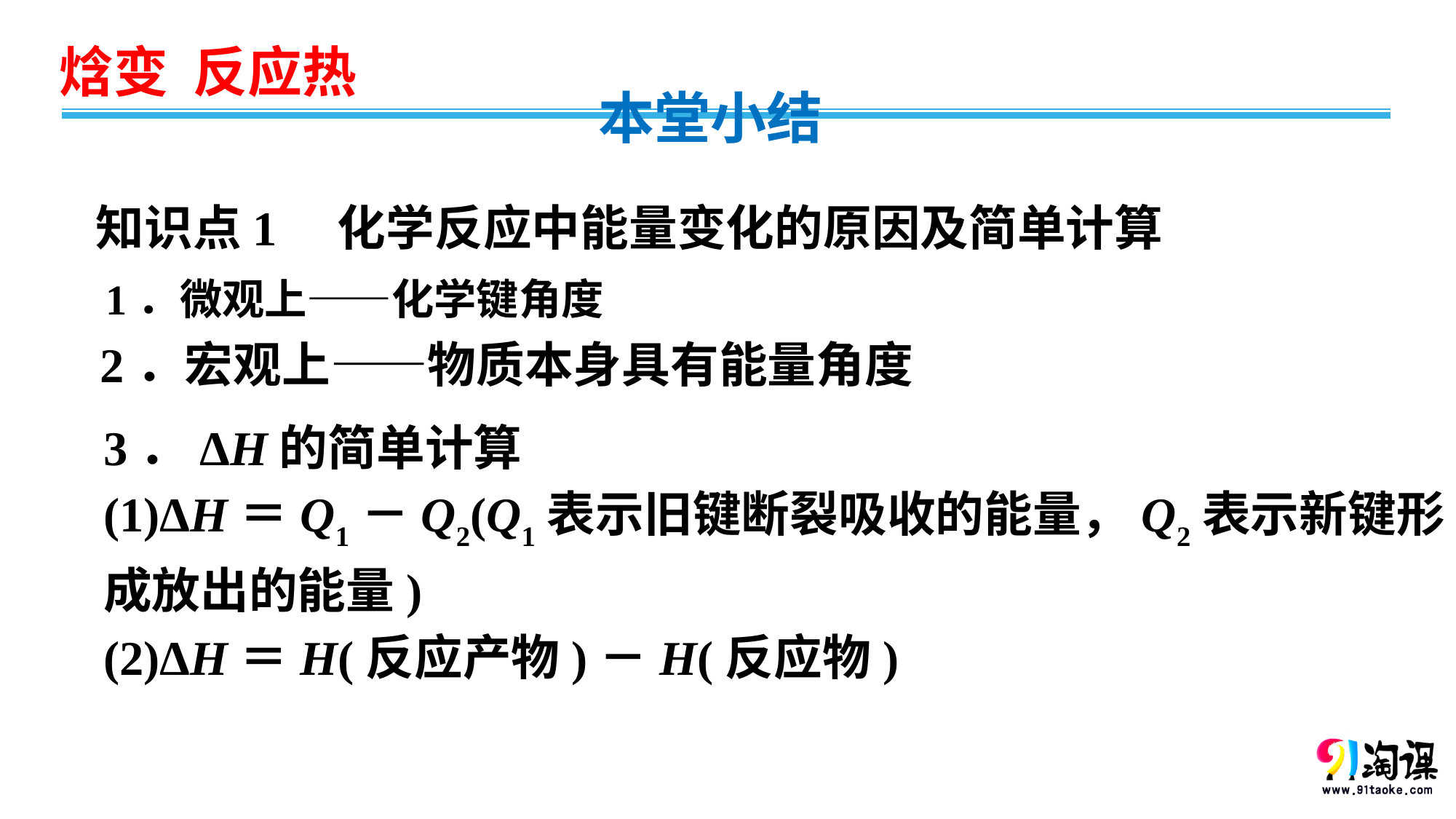

本堂小结
知识点1　化学反应中能量变化的原因及简单计算
1．微观上——化学键角度
2．宏观上——物质本身具有能量角度

3．ΔH的简单计算
(1)ΔH＝Q1－Q2(Q1表示旧键断裂吸收的能量，Q2表示新键形
成放出的能量)
(2)ΔH＝H(反应产物)－H(反应物)